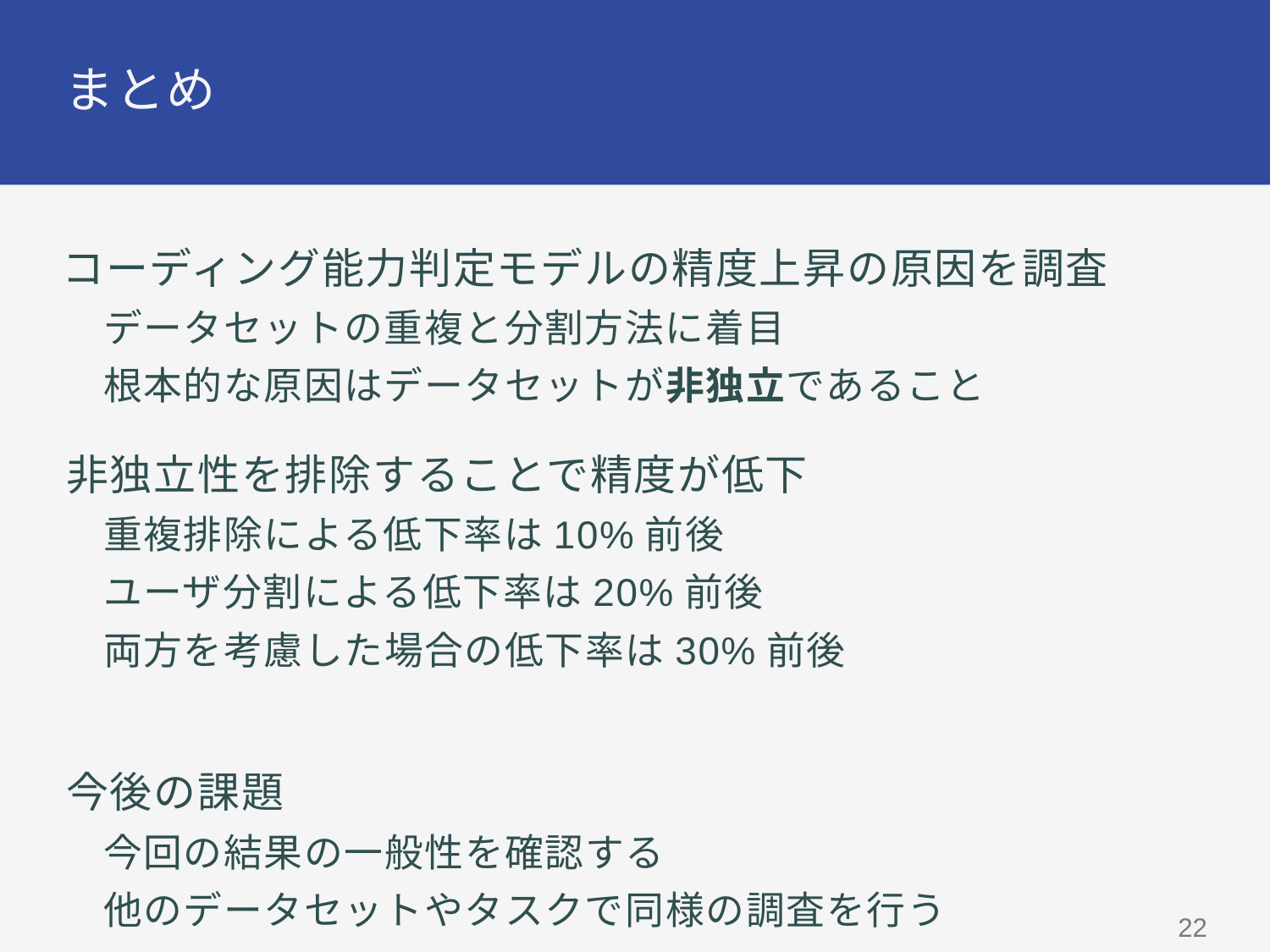

# まとめ
コーディング能力判定モデルの精度上昇の原因を調査
データセットの重複と分割方法に着目
根本的な原因はデータセットが非独立であること

非独立性を排除することで精度が低下
重複排除による低下率は10%前後
ユーザ分割による低下率は20%前後
両方を考慮した場合の低下率は30%前後

今後の課題
今回の結果の一般性を確認する
他のデータセットやタスクで同様の調査を行う
22